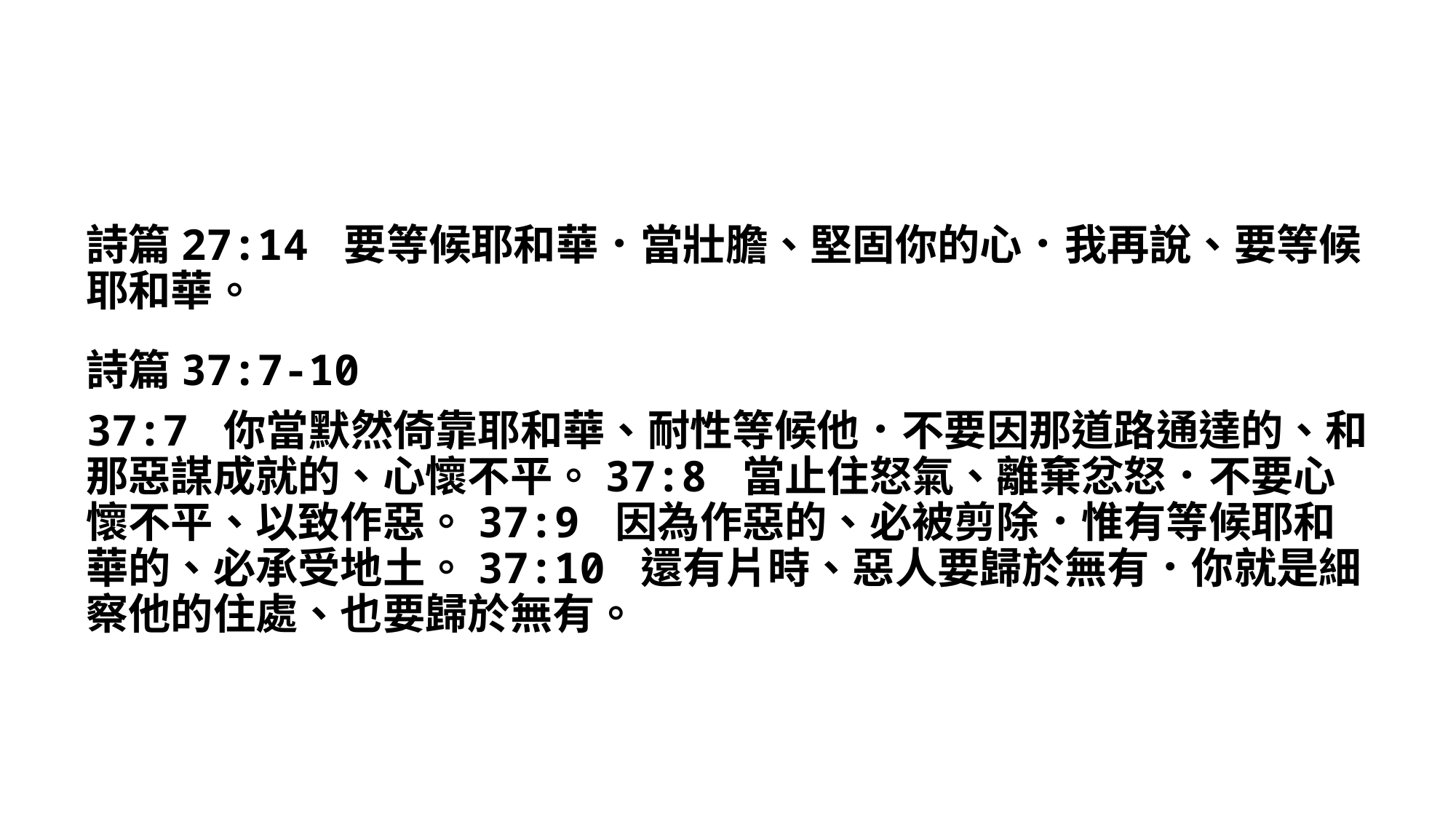

詩篇27:14 要等候耶和華．當壯膽、堅固你的心．我再說、要等候耶和華。

詩篇37:7-10
37:7 你當默然倚靠耶和華、耐性等候他．不要因那道路通達的、和那惡謀成就的、心懷不平。37:8 當止住怒氣、離棄忿怒．不要心懷不平、以致作惡。37:9 因為作惡的、必被剪除．惟有等候耶和華的、必承受地土。37:10 還有片時、惡人要歸於無有．你就是細察他的住處、也要歸於無有。